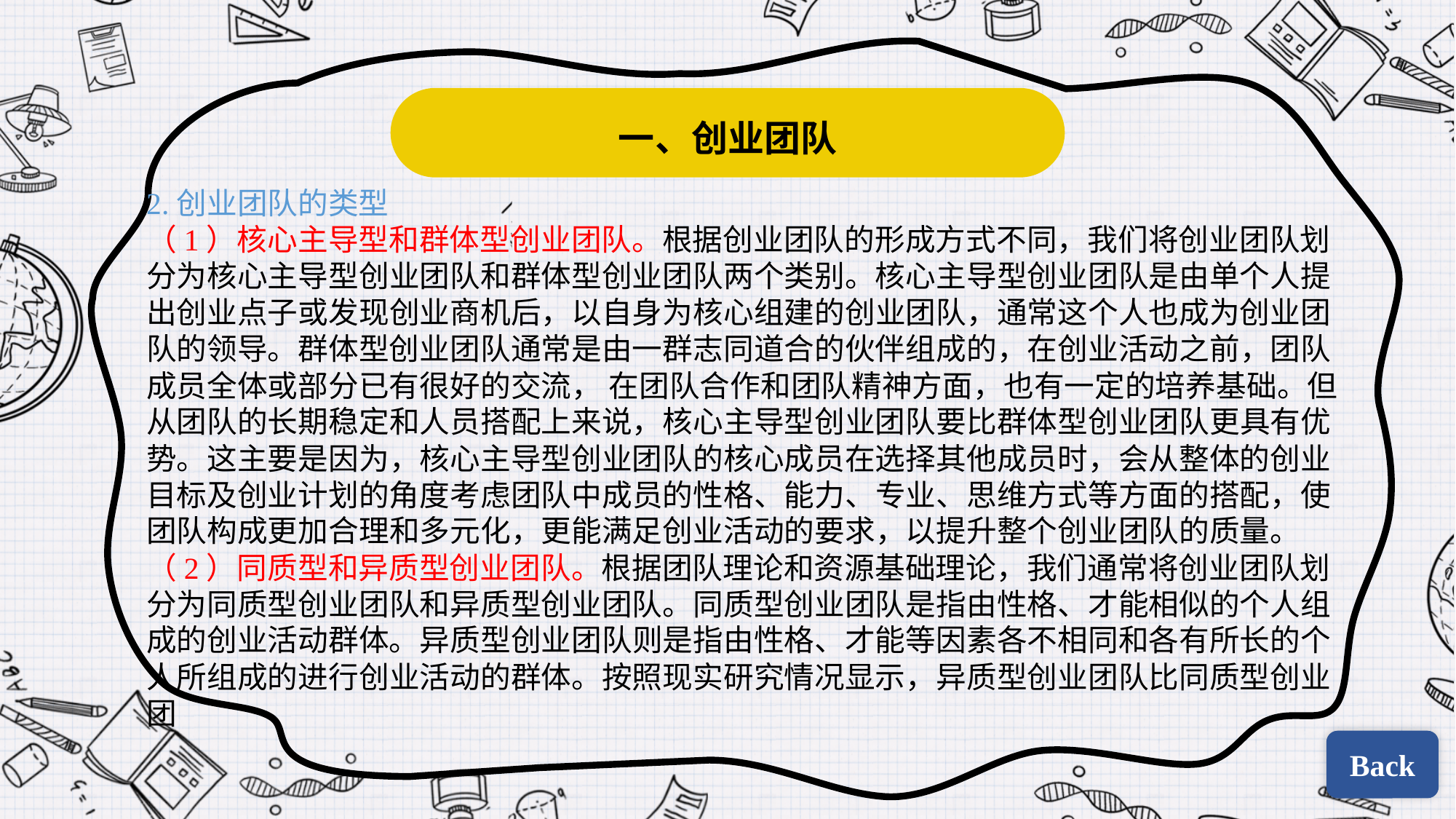

一、创业团队
2.创业团队的类型
（1）核心主导型和群体型创业团队。根据创业团队的形成方式不同，我们将创业团队划分为核心主导型创业团队和群体型创业团队两个类别。核心主导型创业团队是由单个人提出创业点子或发现创业商机后，以自身为核心组建的创业团队，通常这个人也成为创业团队的领导。群体型创业团队通常是由一群志同道合的伙伴组成的，在创业活动之前，团队成员全体或部分已有很好的交流， 在团队合作和团队精神方面，也有一定的培养基础。但从团队的长期稳定和人员搭配上来说，核心主导型创业团队要比群体型创业团队更具有优势。这主要是因为，核心主导型创业团队的核心成员在选择其他成员时，会从整体的创业目标及创业计划的角度考虑团队中成员的性格、能力、专业、思维方式等方面的搭配，使团队构成更加合理和多元化，更能满足创业活动的要求，以提升整个创业团队的质量。
（2）同质型和异质型创业团队。根据团队理论和资源基础理论，我们通常将创业团队划分为同质型创业团队和异质型创业团队。同质型创业团队是指由性格、才能相似的个人组成的创业活动群体。异质型创业团队则是指由性格、才能等因素各不相同和各有所长的个人所组成的进行创业活动的群体。按照现实研究情况显示，异质型创业团队比同质型创业团

Back